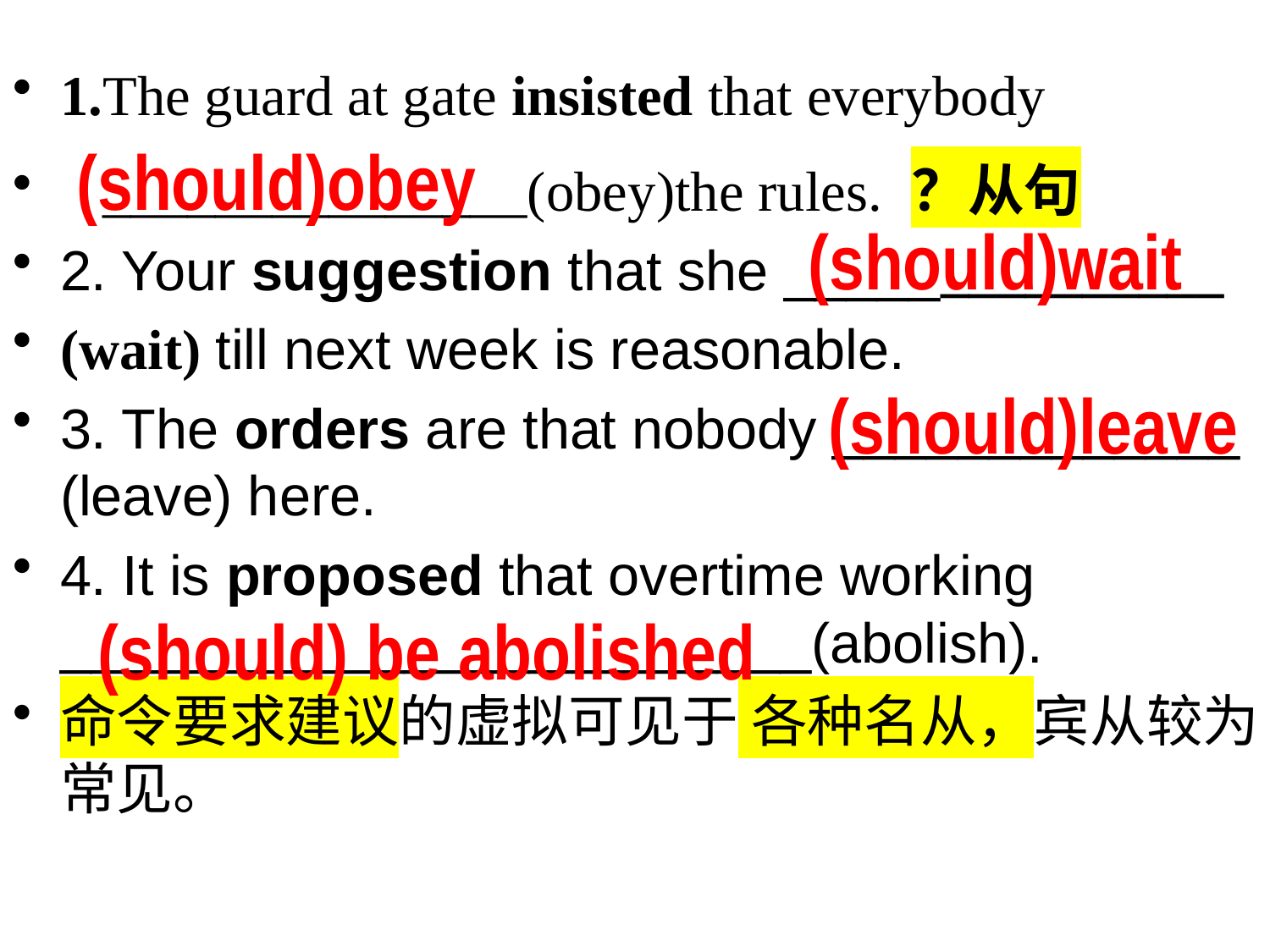

1.The guard at gate insisted that everybody
   _______________(obey)the rules. ？从句
2. Your suggestion that she _______________
(wait) till next week is reasonable.
3. The orders are that nobody _____________ (leave) here.
4. It is proposed that overtime working  ________________________(abolish).
命令要求建议的虚拟可见于 各种名从，宾从较为常见。

#
(should)obey
(should)wait
(should)leave
(should) be abolished